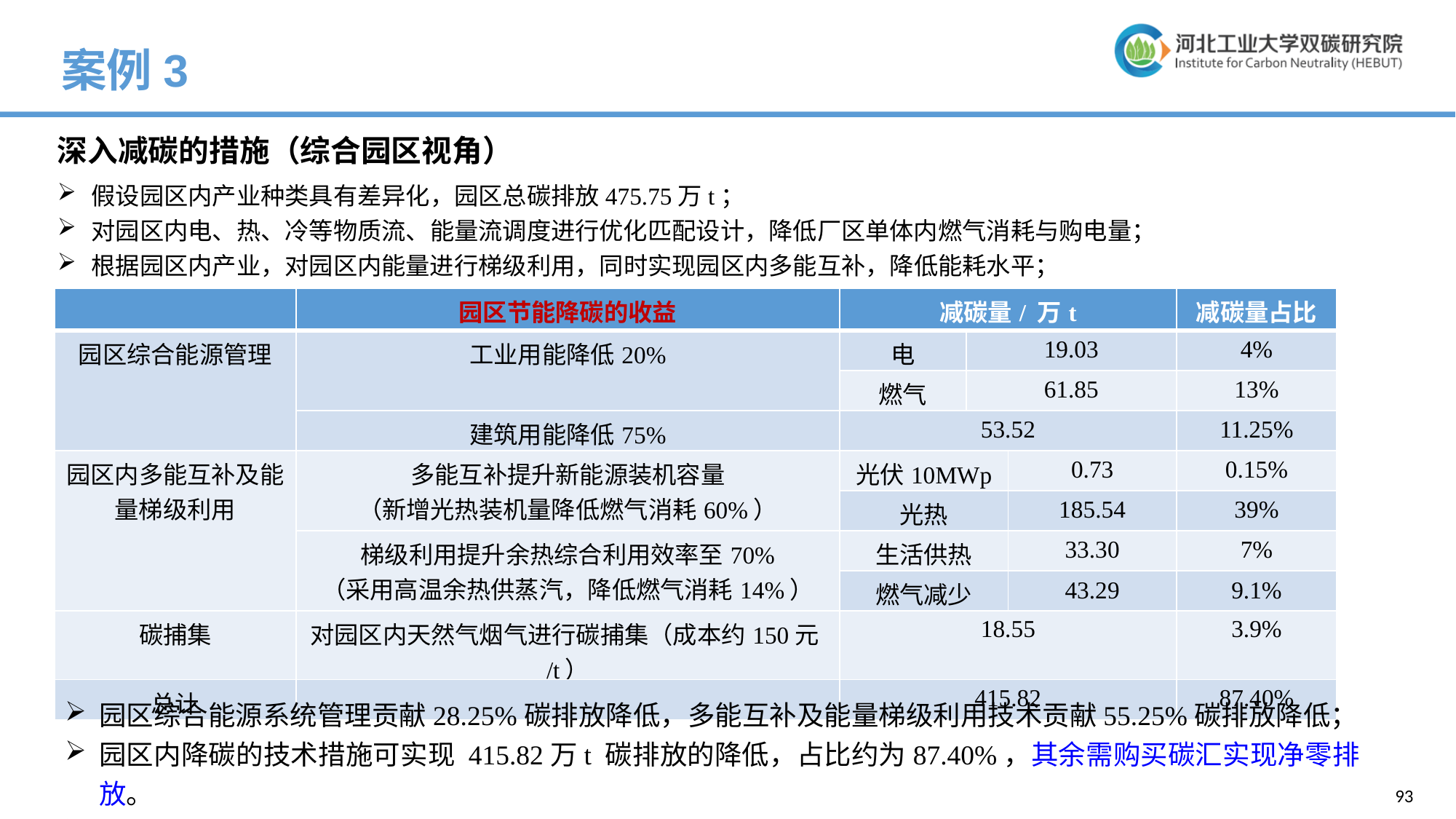

案例3

深入减碳的措施（综合园区视角）
假设园区内产业种类具有差异化，园区总碳排放475.75万t；
对园区内电、热、冷等物质流、能量流调度进行优化匹配设计，降低厂区单体内燃气消耗与购电量；
根据园区内产业，对园区内能量进行梯级利用，同时实现园区内多能互补，降低能耗水平；
|  | 园区节能降碳的收益 | 减碳量/ 万t |  |  | 减碳量占比 |
| --- | --- | --- | --- | --- | --- |
| 园区综合能源管理 | 工业用能降低20% | 电 | 19.03 |  | 4% |
|  |  | 燃气 | 61.85 |  | 13% |
|  | 建筑用能降低75% | 53.52 |  |  | 11.25% |
| 园区内多能互补及能量梯级利用 | 多能互补提升新能源装机容量 （新增光热装机量降低燃气消耗60%） | 光伏10MWp |  | 0.73 | 0.15% |
|  |  | 光热 |  | 185.54 | 39% |
|  | 梯级利用提升余热综合利用效率至70% （采用高温余热供蒸汽，降低燃气消耗14%） | 生活供热 |  | 33.30 | 7% |
|  |  | 燃气减少 |  | 43.29 | 9.1% |
| 碳捕集 | 对园区内天然气烟气进行碳捕集（成本约150元/t） | 18.55 |  |  | 3.9% |
| 总计 |  | 415.82 |  |  | 87.40% |
园区综合能源系统管理贡献28.25%碳排放降低，多能互补及能量梯级利用技术贡献55.25%碳排放降低；
园区内降碳的技术措施可实现 415.82万t 碳排放的降低，占比约为87.40%，其余需购买碳汇实现净零排放。
目前碳捕集成本仍较高，也可采取购买碳汇或CCER实现净零碳排放，成本约93元/t。
93